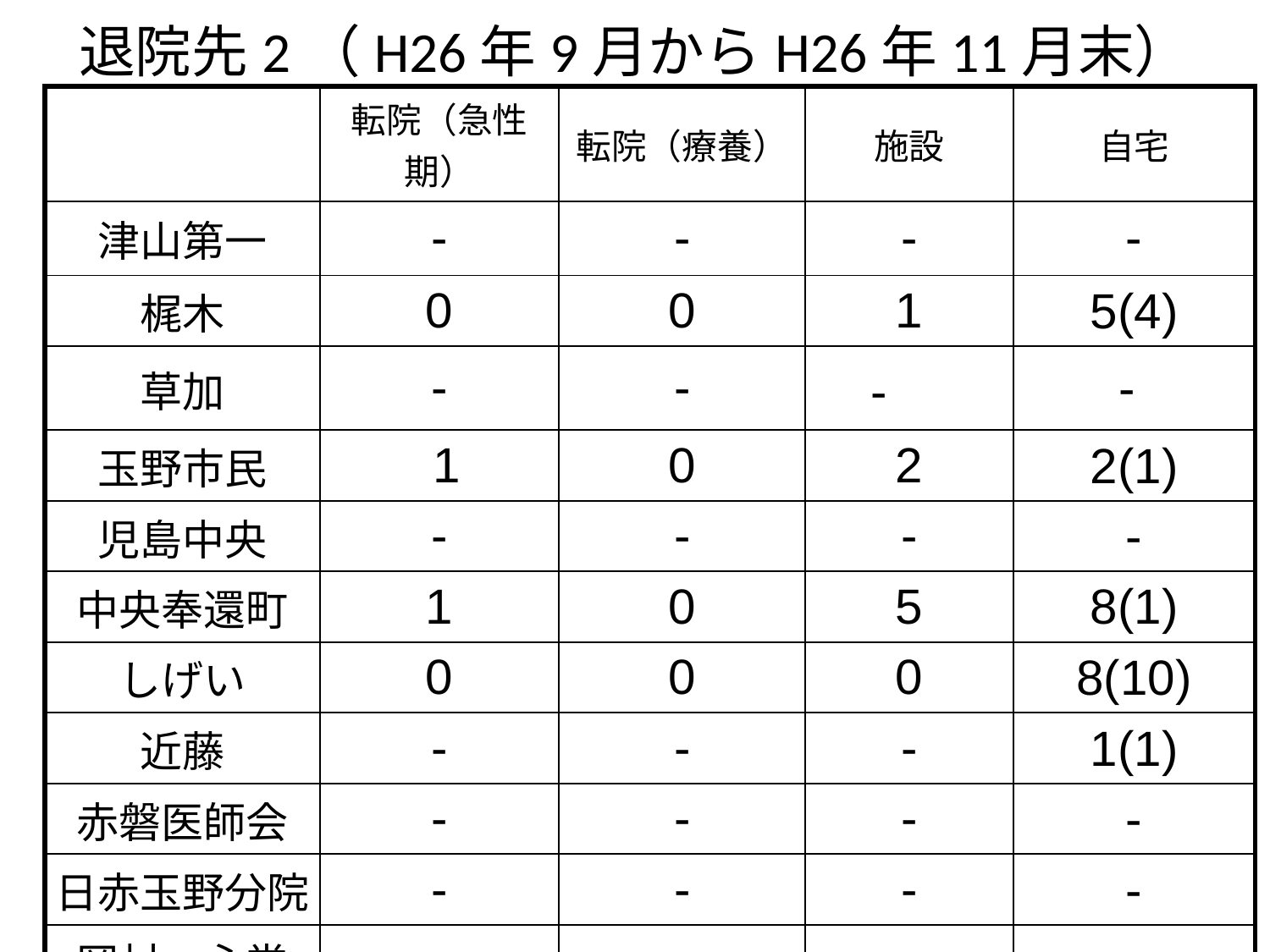

退院先2（H26年9月からH26年11月末）
|  | 転院（急性期） | 転院（療養） | 施設 | 自宅 |
| --- | --- | --- | --- | --- |
| 津山第一 | - | - | - | - |
| 梶木 | 0 | 0 | 1 | 5(4) |
| 草加 | - | - | - | - |
| 玉野市民 | 1 | 0 | 2 | 2(1) |
| 児島中央 | - | - | - | - |
| 中央奉還町 | 1 | 0 | 5 | 8(1) |
| しげい | 0 | 0 | 0 | 8(10) |
| 近藤 | - | - | - | 1(1) |
| 赤磐医師会 | - | - | - | - |
| 日赤玉野分院 | - | - | - | - |
| 岡村一心堂 | - | - | - | - |